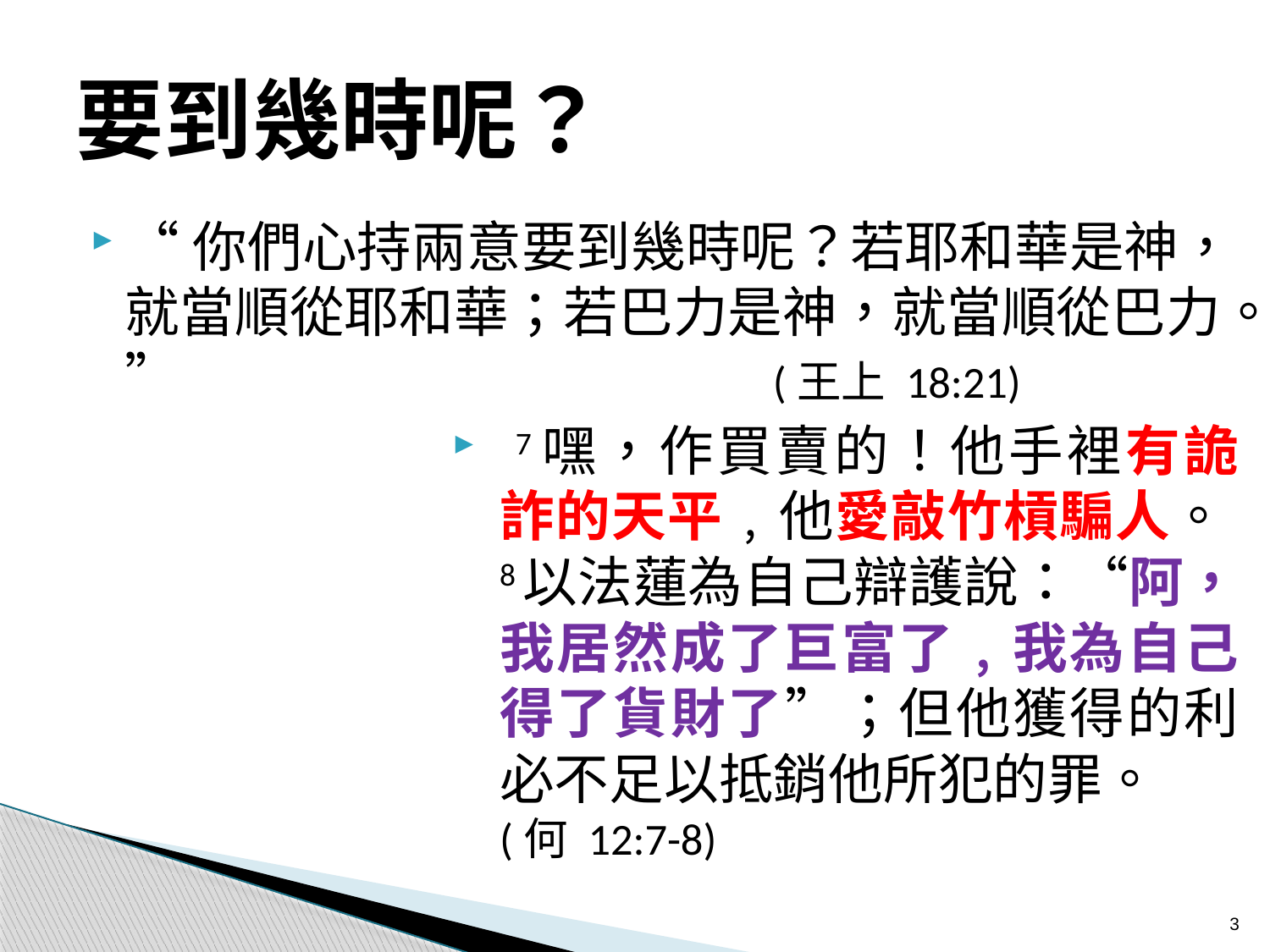

# 要到幾時呢？
“你們心持兩意要到幾時呢？若耶和華是神，就當順從耶和華；若巴力是神，就當順從巴力。”	 (王上 18:21)
 7嘿，作買賣的！他手裡有詭詐的天平﹐他愛敲竹槓騙人。8以法蓮為自己辯護說：“阿，我居然成了巨富了﹐我為自己得了貨財了”；但他獲得的利必不足以抵銷他所犯的罪。 	(何 12:7-8)
3